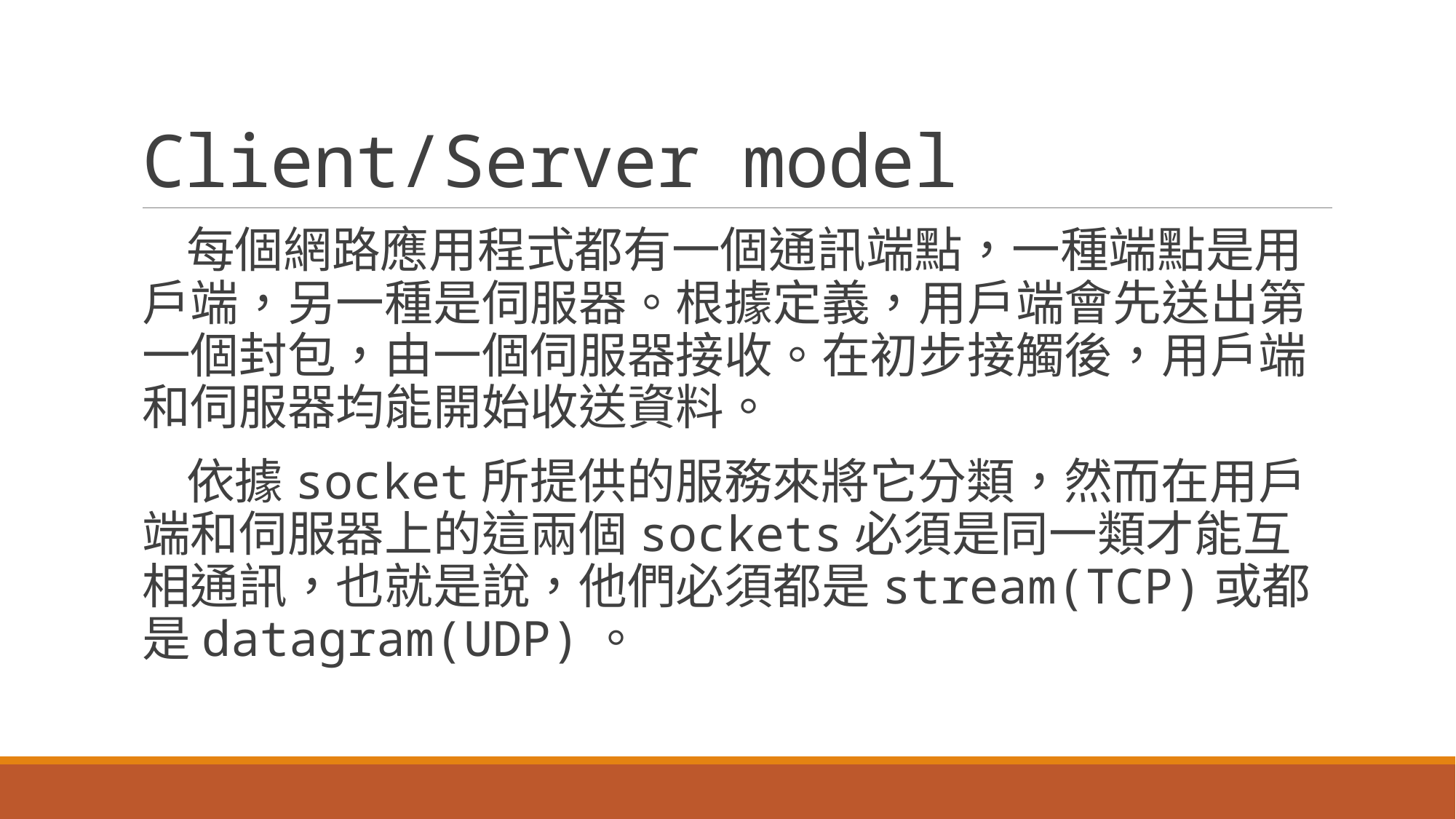

# Client/Server model
   每個網路應用程式都有一個通訊端點，一種端點是用戶端，另一種是伺服器。根據定義，用戶端會先送出第一個封包，由一個伺服器接收。在初步接觸後，用戶端和伺服器均能開始收送資料。
   依據socket所提供的服務來將它分類，然而在用戶端和伺服器上的這兩個sockets必須是同一類才能互相通訊，也就是說，他們必須都是stream(TCP)或都是datagram(UDP)。